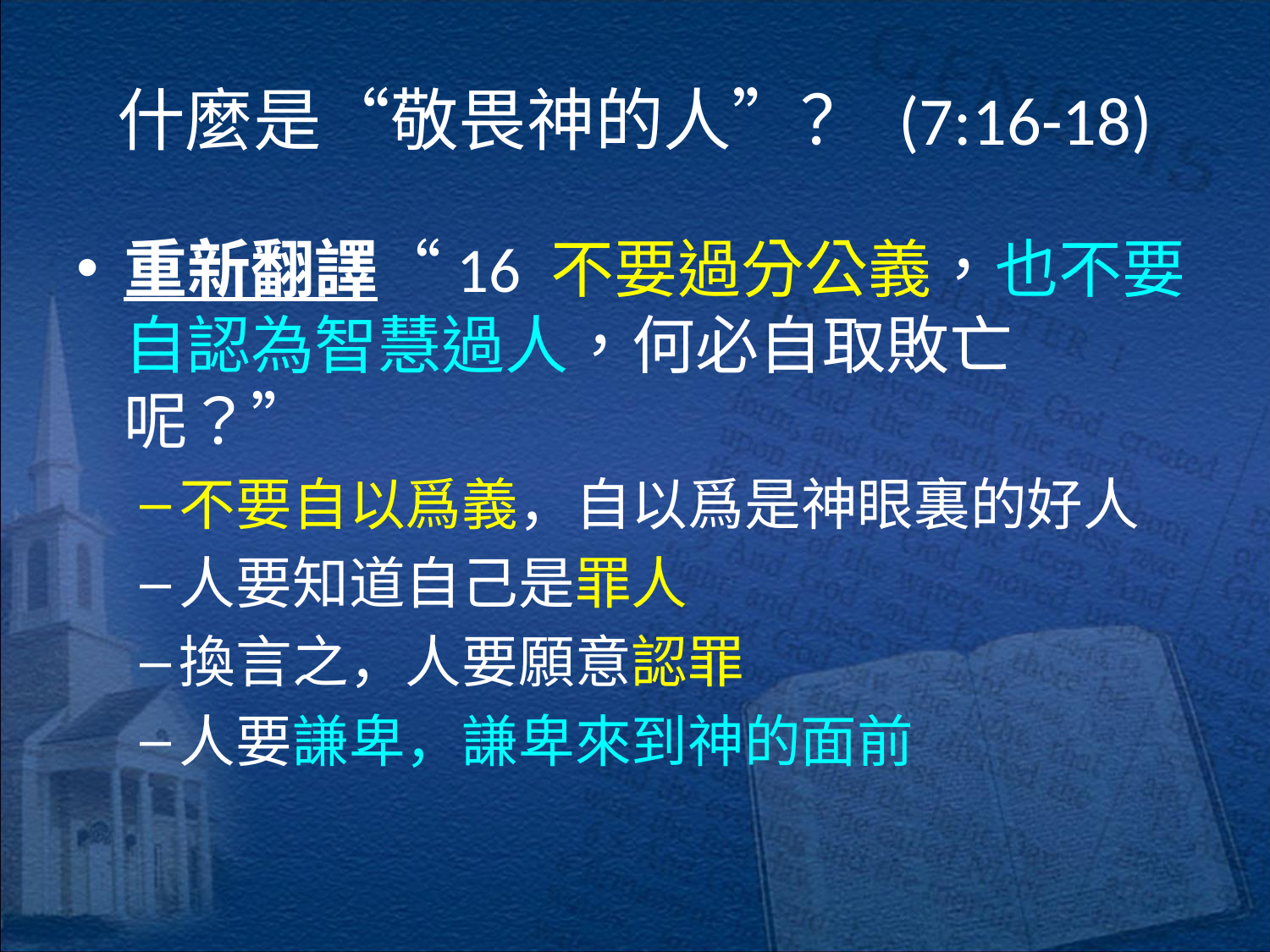

# 什麼是“敬畏神的人”？ (7:16-18)
重新翻譯“16 不要過分公義，也不要自認為智慧過人，何必自取敗亡呢？”
不要自以爲義，自以爲是神眼裏的好人
人要知道自己是罪人
換言之，人要願意認罪
人要謙卑，謙卑來到神的面前